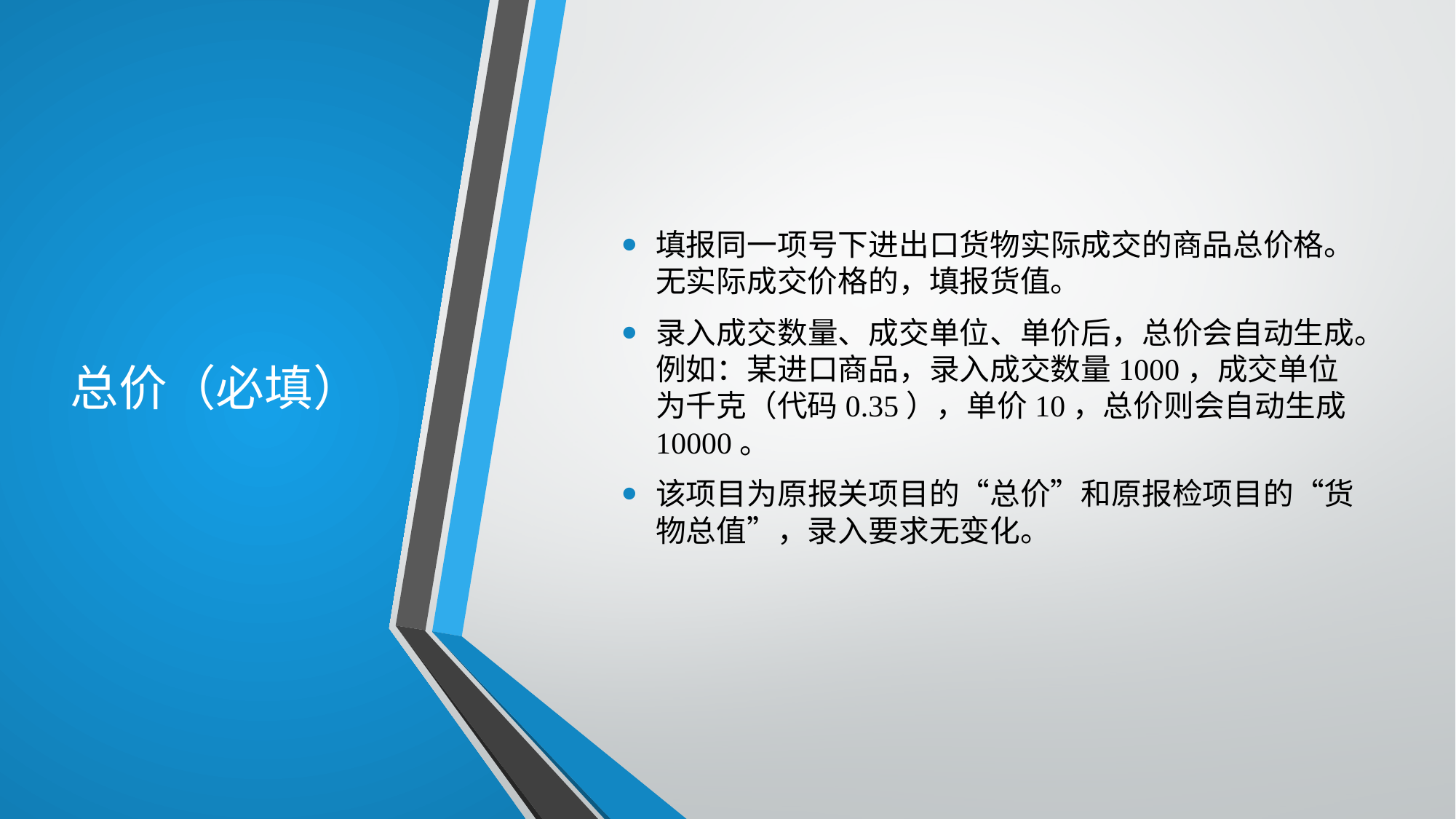

# 总价（必填）
填报同一项号下进出口货物实际成交的商品总价格。无实际成交价格的，填报货值。
录入成交数量、成交单位、单价后，总价会自动生成。例如：某进口商品，录入成交数量1000，成交单位为千克（代码0.35），单价10，总价则会自动生成10000。
该项目为原报关项目的“总价”和原报检项目的“货物总值”，录入要求无变化。